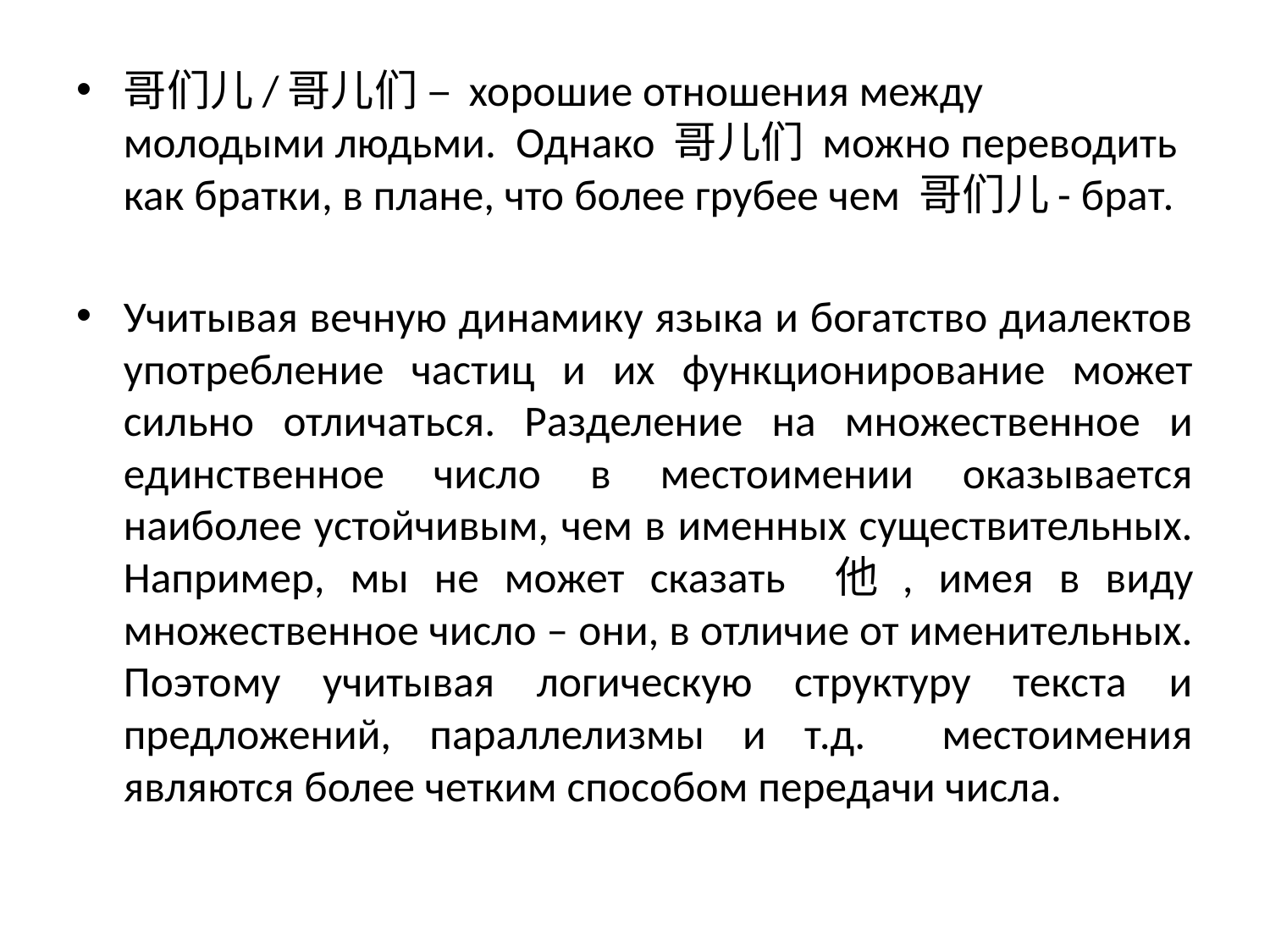

哥们儿/哥儿们 – хорошие отношения между молодыми людьми.  Однако 哥儿们 можно переводить как братки, в плане, что более грубее чем 哥们儿- брат.

Учитывая вечную динамику языка и богатство диалектов употребление частиц и их функционирование может сильно отличаться. Разделение на множественное и единственное число в местоимении оказывается наиболее устойчивым, чем в именных существительных. Например, мы не может сказать 他, имея в виду множественное число – они, в отличие от именительных. Поэтому учитывая логическую структуру текста и предложений, параллелизмы и т.д.  местоимения являются более четким способом передачи числа.